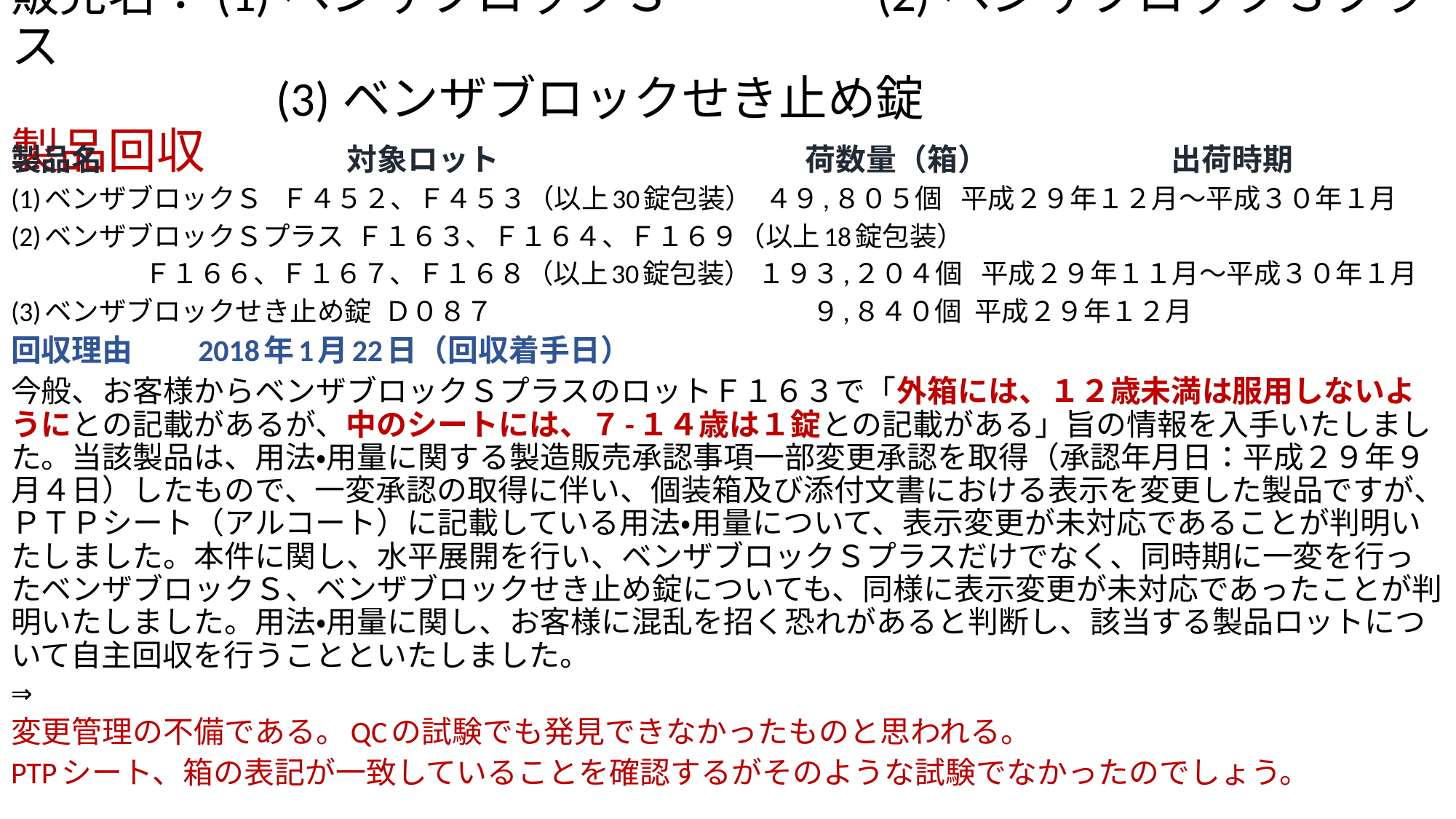

# 販売名：(1)ベンザブロックＳ　　　　(2)ベンザブロックＳプラス 　　　　　 (3)ベンザブロックせき止め錠　　　　　　　　　　製品回収
製品名　　　　　　　　対象ロット　　　　　　　　　　荷数量（箱）　　　　　　出荷時期
(1)ベンザブロックＳ   Ｆ４５２、Ｆ４５３（以上30錠包装）  ４９,８０５個   平成２９年１２月～平成３０年１月
(2)ベンザブロックＳプラス  Ｆ１６３、Ｆ１６４、Ｆ１６９（以上18錠包装）
                     Ｆ１６６、Ｆ１６７、Ｆ１６８（以上30錠包装） １９３,２０４個   平成２９年１１月～平成３０年１月
(3)ベンザブロックせき止め錠  Ｄ０８７   　　　　　　　　　　　９,８４０個  平成２９年１２月
回収理由　　2018年1月22日（回収着手日）
今般、お客様からベンザブロックＳプラスのロットＦ１６３で「外箱には、１２歳未満は服用しないようにとの記載があるが、中のシートには、７-１４歳は１錠との記載がある」旨の情報を入手いたしました。当該製品は、用法・用量に関する製造販売承認事項一部変更承認を取得（承認年月日：平成２９年９月４日）したもので、一変承認の取得に伴い、個装箱及び添付文書における表示を変更した製品ですが、ＰＴＰシート（アルコート）に記載している用法・用量について、表示変更が未対応であることが判明いたしました。本件に関し、水平展開を行い、ベンザブロックＳプラスだけでなく、同時期に一変を行ったベンザブロックＳ、ベンザブロックせき止め錠についても、同様に表示変更が未対応であったことが判明いたしました。用法・用量に関し、お客様に混乱を招く恐れがあると判断し、該当する製品ロットについて自主回収を行うことといたしました。
⇒
変更管理の不備である。QCの試験でも発見できなかったものと思われる。
PTPシート、箱の表記が一致していることを確認するがそのような試験でなかったのでしょう。